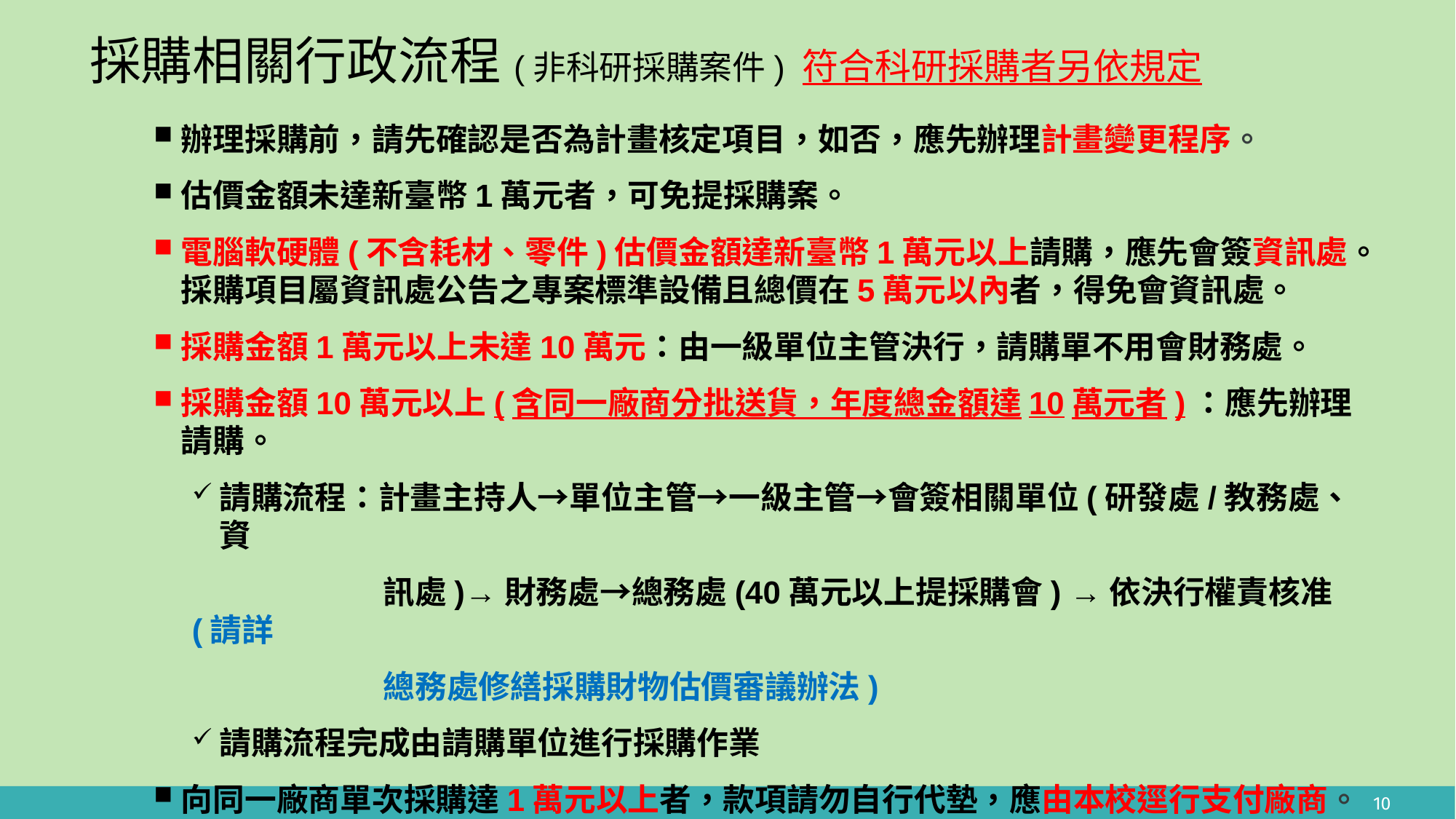

# 採購相關行政流程(非科研採購案件) 符合科研採購者另依規定
辦理採購前，請先確認是否為計畫核定項目，如否，應先辦理計畫變更程序。
估價金額未達新臺幣1萬元者，可免提採購案。
電腦軟硬體(不含耗材、零件)估價金額達新臺幣1萬元以上請購，應先會簽資訊處。採購項目屬資訊處公告之專案標準設備且總價在5萬元以內者，得免會資訊處。
採購金額1萬元以上未達10萬元：由一級單位主管決行，請購單不用會財務處。
採購金額10萬元以上(含同一廠商分批送貨，年度總金額達10萬元者)：應先辦理請購。
請購流程：計畫主持人→單位主管→一級主管→會簽相關單位(研發處/教務處、資
　　　　　　訊處)→財務處→總務處(40萬元以上提採購會) →依決行權責核准(請詳
　　　　　　總務處修繕採購財物估價審議辦法)
請購流程完成由請購單位進行採購作業
向同一廠商單次採購達1萬元以上者，款項請勿自行代墊，應由本校逕行支付廠商。
若有特殊原因必須墊付時，應於報支經費時敍明理由。
10